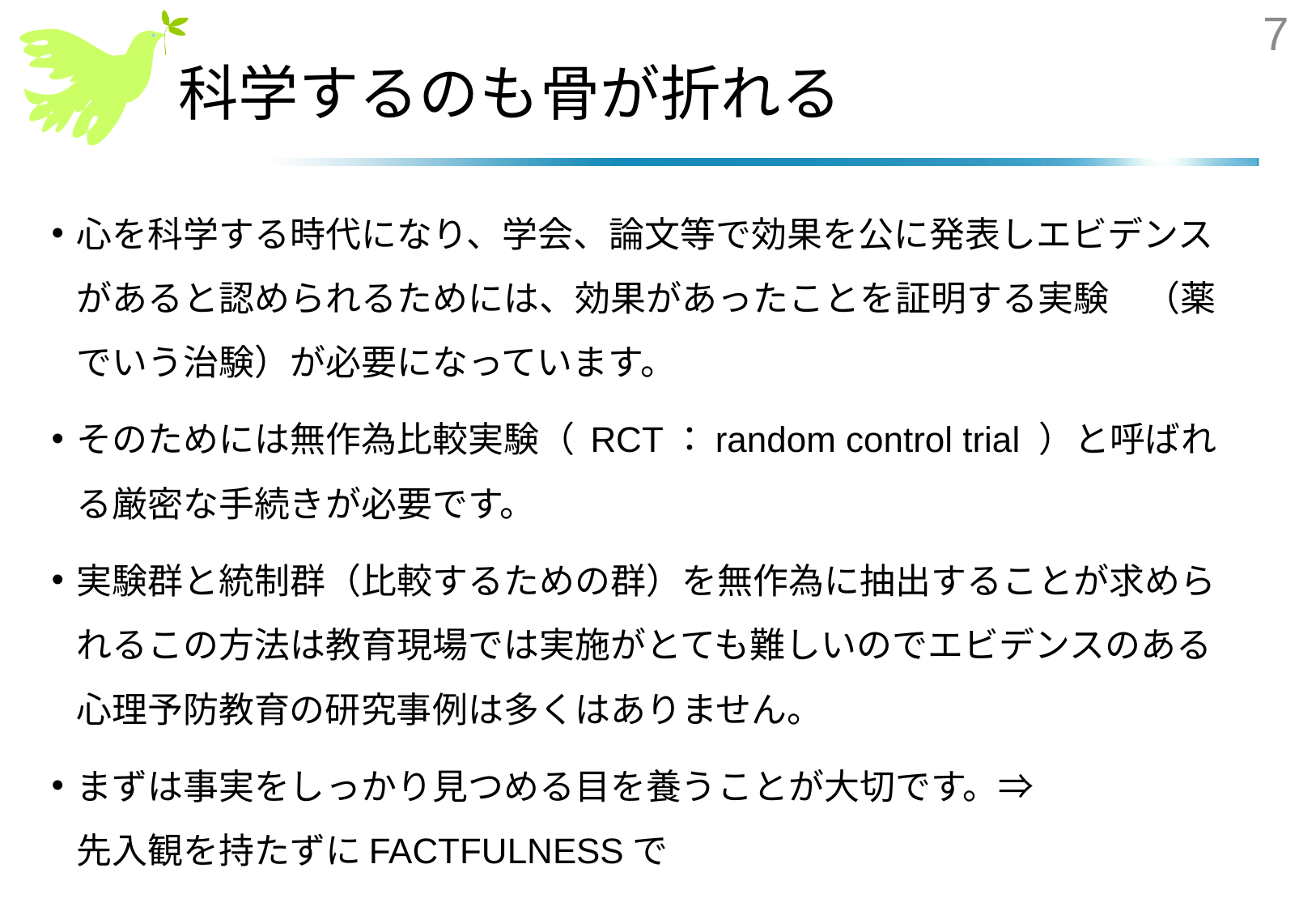

7
# 科学するのも骨が折れる
心を科学する時代になり、学会、論文等で効果を公に発表しエビデンスがあると認められるためには、効果があったことを証明する実験　（薬でいう治験）が必要になっています。
そのためには無作為比較実験（ RCT：random control trial ）と呼ばれる厳密な手続きが必要です。
実験群と統制群（比較するための群）を無作為に抽出することが求められるこの方法は教育現場では実施がとても難しいのでエビデンスのある心理予防教育の研究事例は多くはありません。
まずは事実をしっかり見つめる目を養うことが大切です。⇒
先入観を持たずにFACTFULNESSで